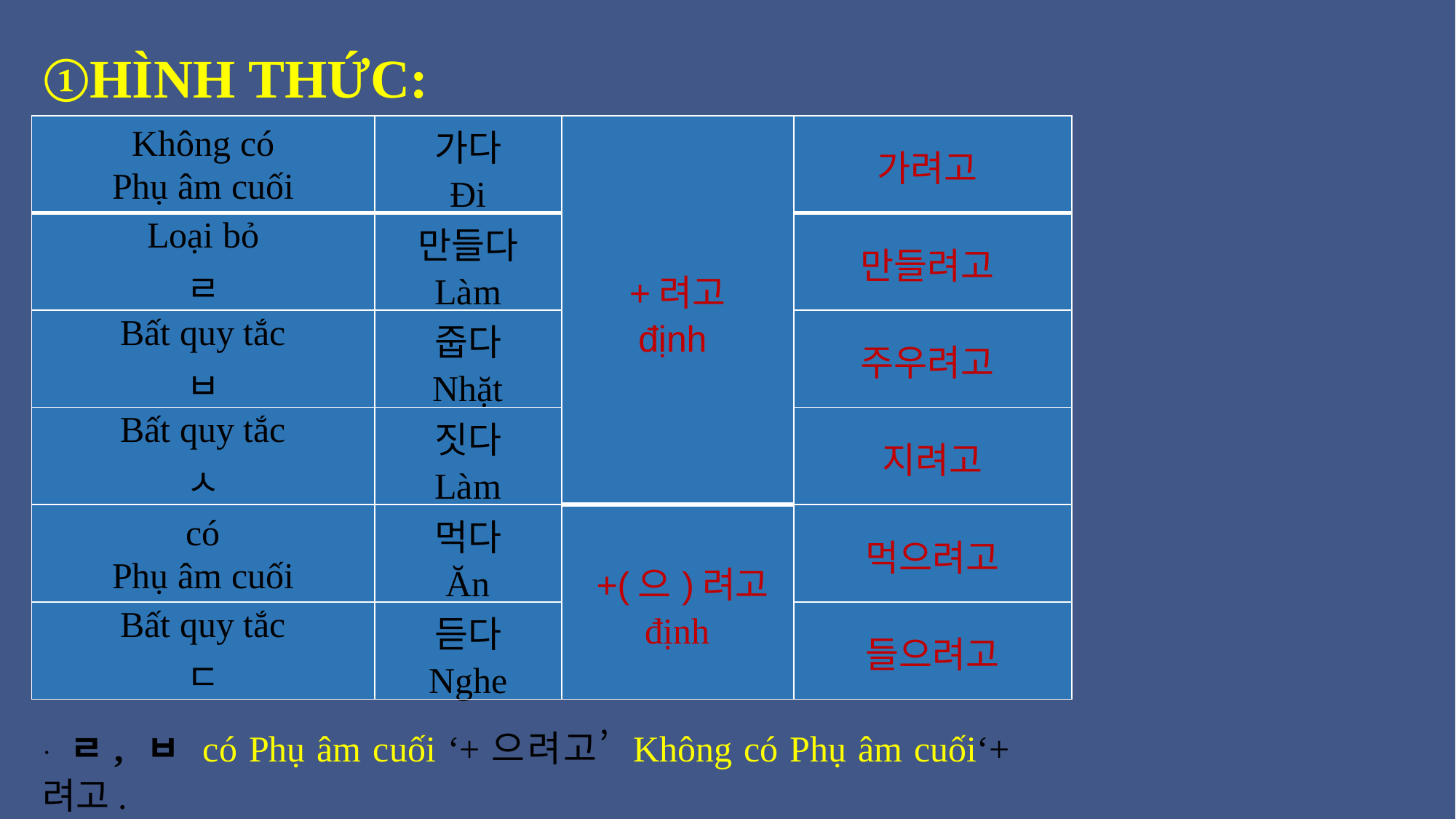

HÌNH THỨC:
| Không có Phụ âm cuối | 가다 Đi | +려고 định | 가려고 |
| --- | --- | --- | --- |
| Loại bỏ ㄹ | 만들다 Làm |  | 만들려고 |
| Bất quy tắc ㅂ | 줍다 Nhặt |  | 주우려고 |
| Bất quy tắc ㅅ | 짓다 Làm |  | 지려고 |
| có Phụ âm cuối | 먹다 Ăn | +(으)려고 định | 먹으려고 |
| Bất quy tắc ㄷ | 듣다 Nghe |  | 들으려고 |
· ㄹ, ㅂ có Phụ âm cuối ‘+으려고’ Không có Phụ âm cuối‘+려고.